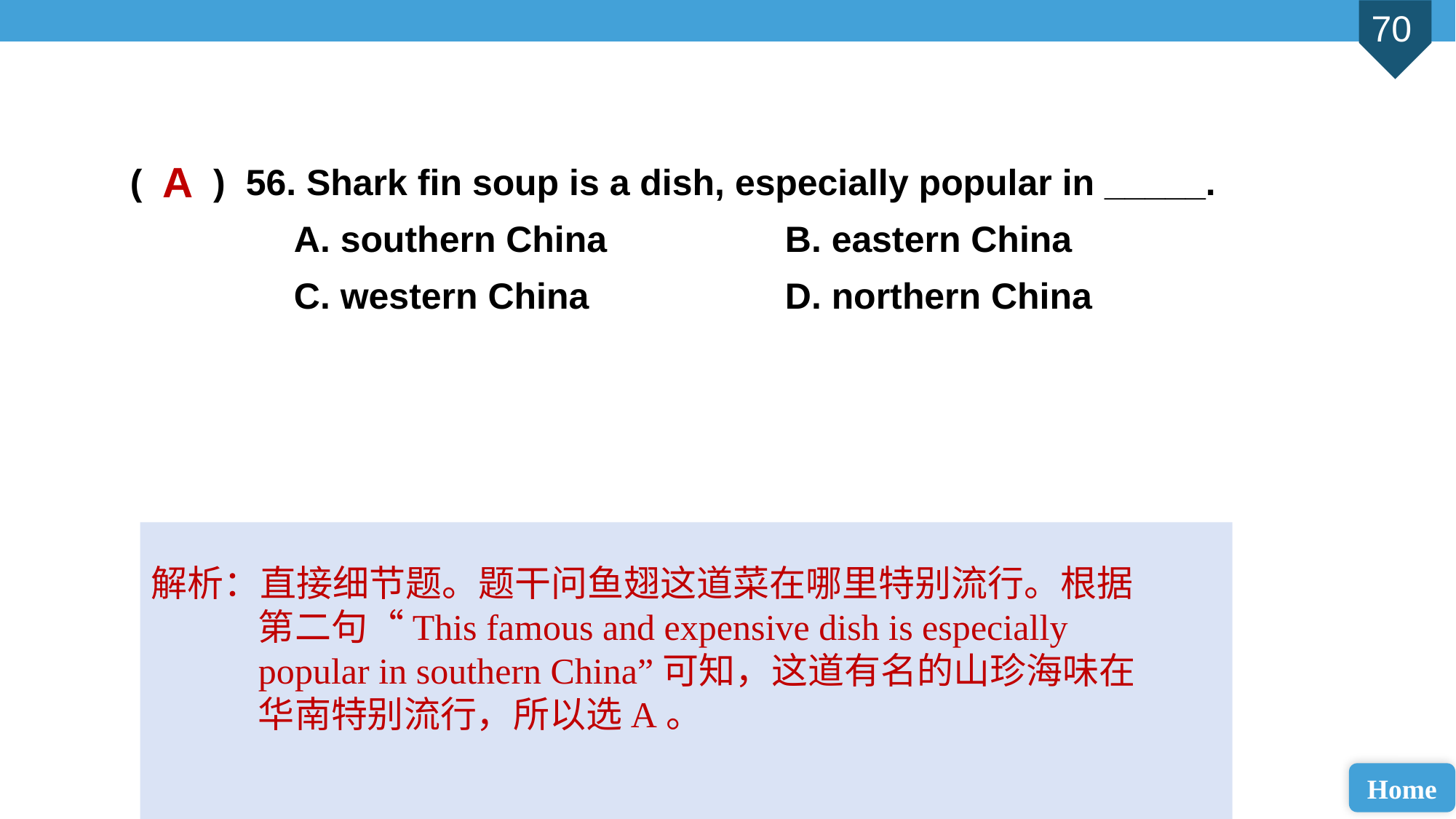

(       )  56. Shark fin soup is a dish, especially popular in _____.
A. southern China 		B. eastern China
C. western China 		D. northern China
A

解析：直接细节题。题干问鱼翅这道菜在哪里特别流行。根据第二句“This famous and expensive dish is especially popular in southern China”可知，这道有名的山珍海味在华南特别流行，所以选A。